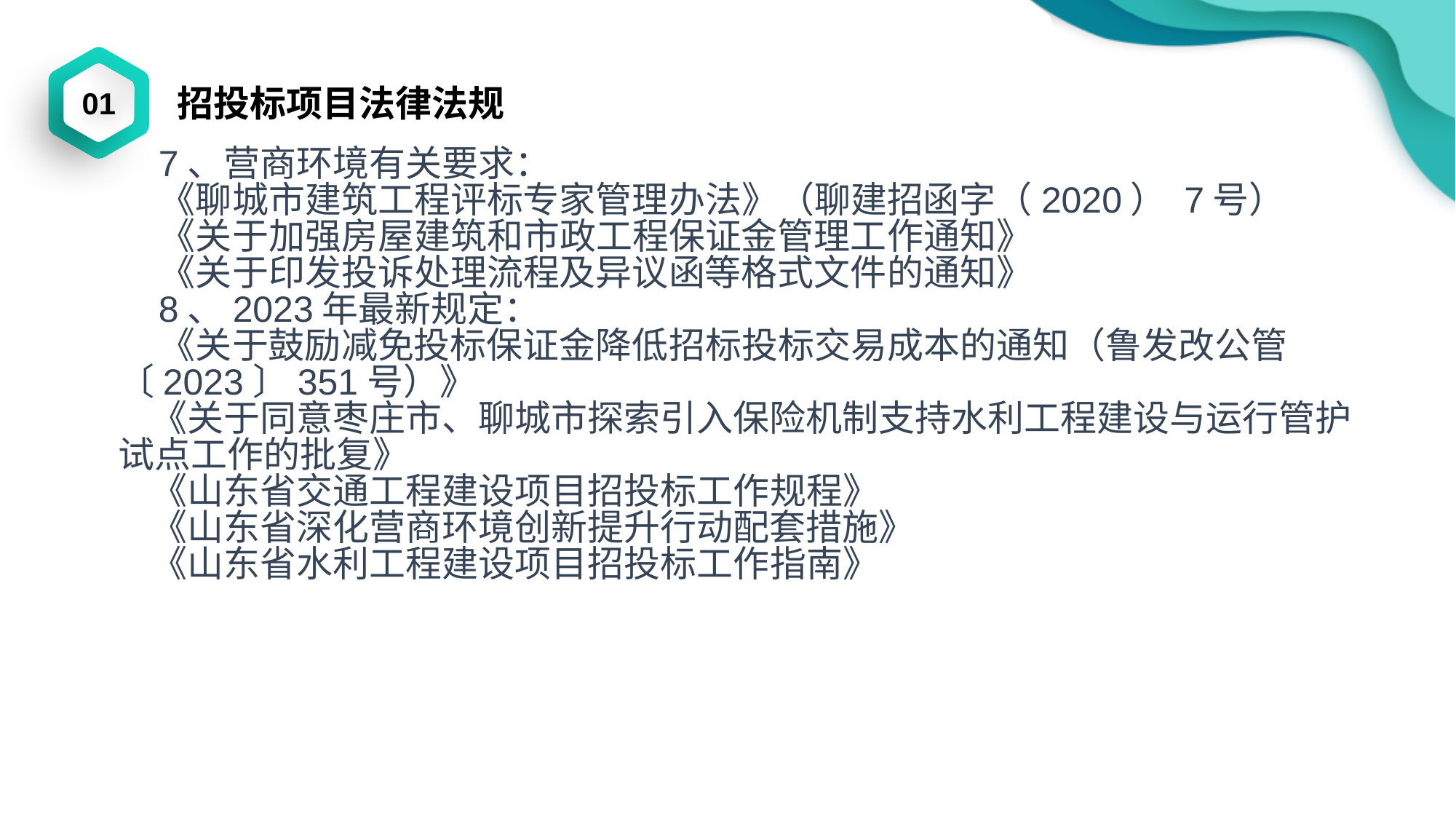

01
招投标项目法律法规
    7、营商环境有关要求：
    《聊城市建筑工程评标专家管理办法》（聊建招函字（2020） 7号）
    《关于加强房屋建筑和市政工程保证金管理工作通知》
    《关于印发投诉处理流程及异议函等格式文件的通知》
    8、2023年最新规定：
    《关于鼓励减免投标保证金降低招标投标交易成本的通知（鲁发改公管〔2023〕351号）》
   《关于同意枣庄市、聊城市探索引入保险机制支持水利工程建设与运行管护试点工作的批复》
   《山东省交通工程建设项目招投标工作规程》
   《山东省深化营商环境创新提升行动配套措施》
   《山东省水利工程建设项目招投标工作指南》